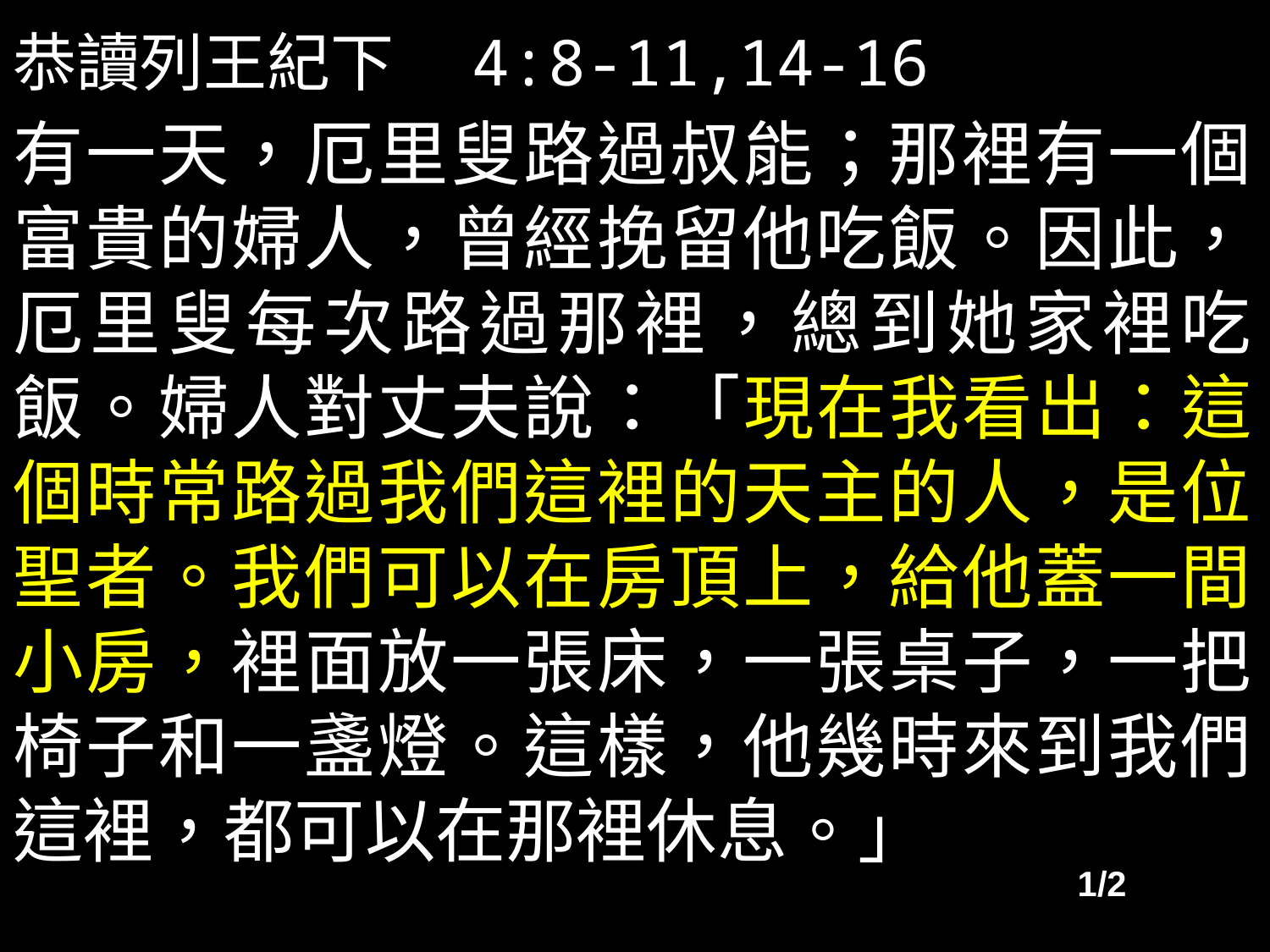

恭讀列王紀下　4:8-11,14-16
有一天，厄里叟路過叔能；那裡有一個富貴的婦人，曾經挽留他吃飯。因此，厄里叟每次路過那裡，總到她家裡吃飯。婦人對丈夫說：「現在我看出：這個時常路過我們這裡的天主的人，是位聖者。我們可以在房頂上，給他蓋一間小房，裡面放一張床，一張桌子，一把椅子和一盞燈。這樣，他幾時來到我們這裡，都可以在那裡休息。」
1/2